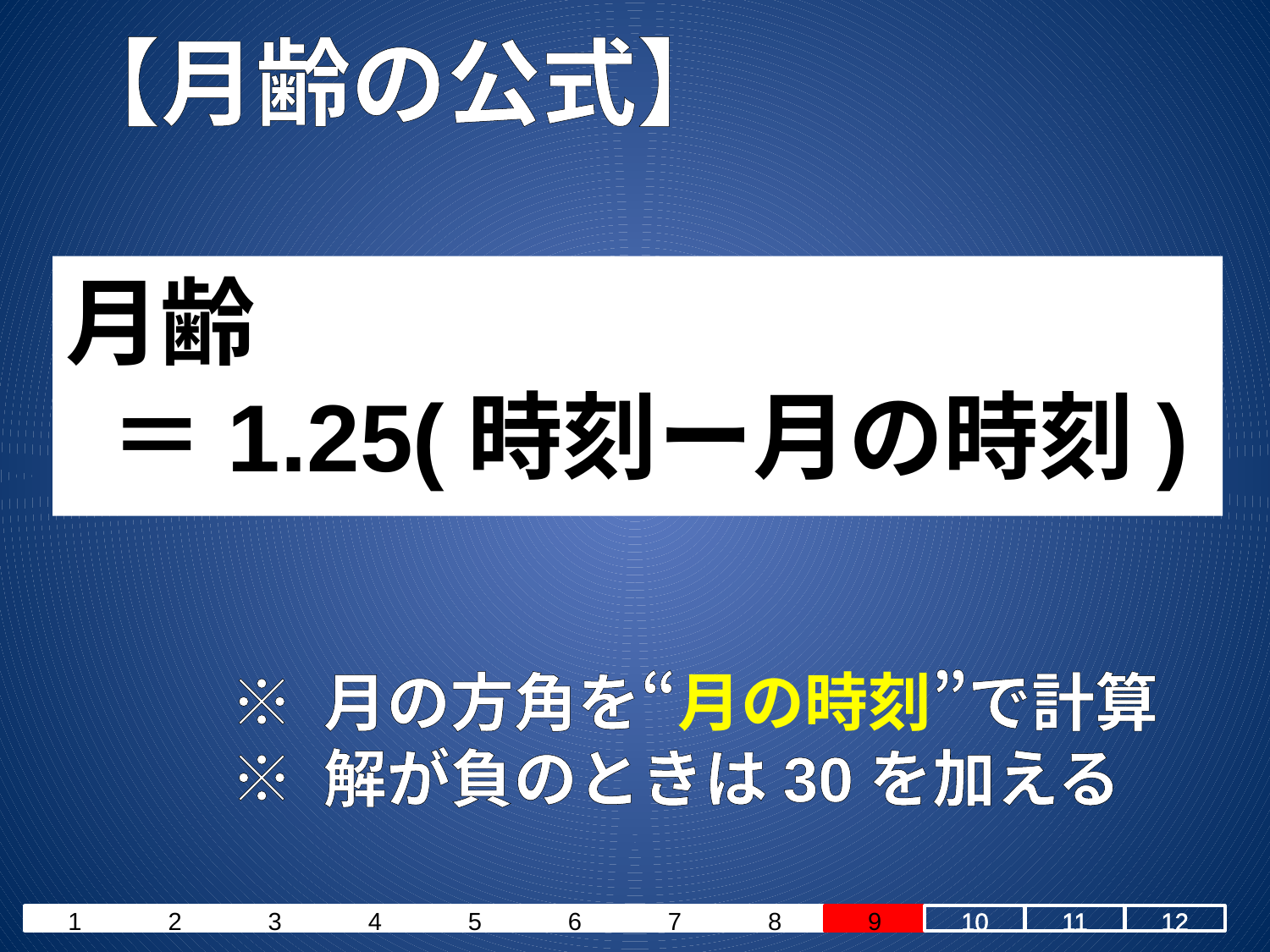

# 【月齢の公式】
月齢
 ＝1.25(時刻ー月の時刻)
※ 月の方角を“月の時刻”で計算
※ 解が負のときは30を加える
1
2
3
4
5
6
7
8
9
10
11
12